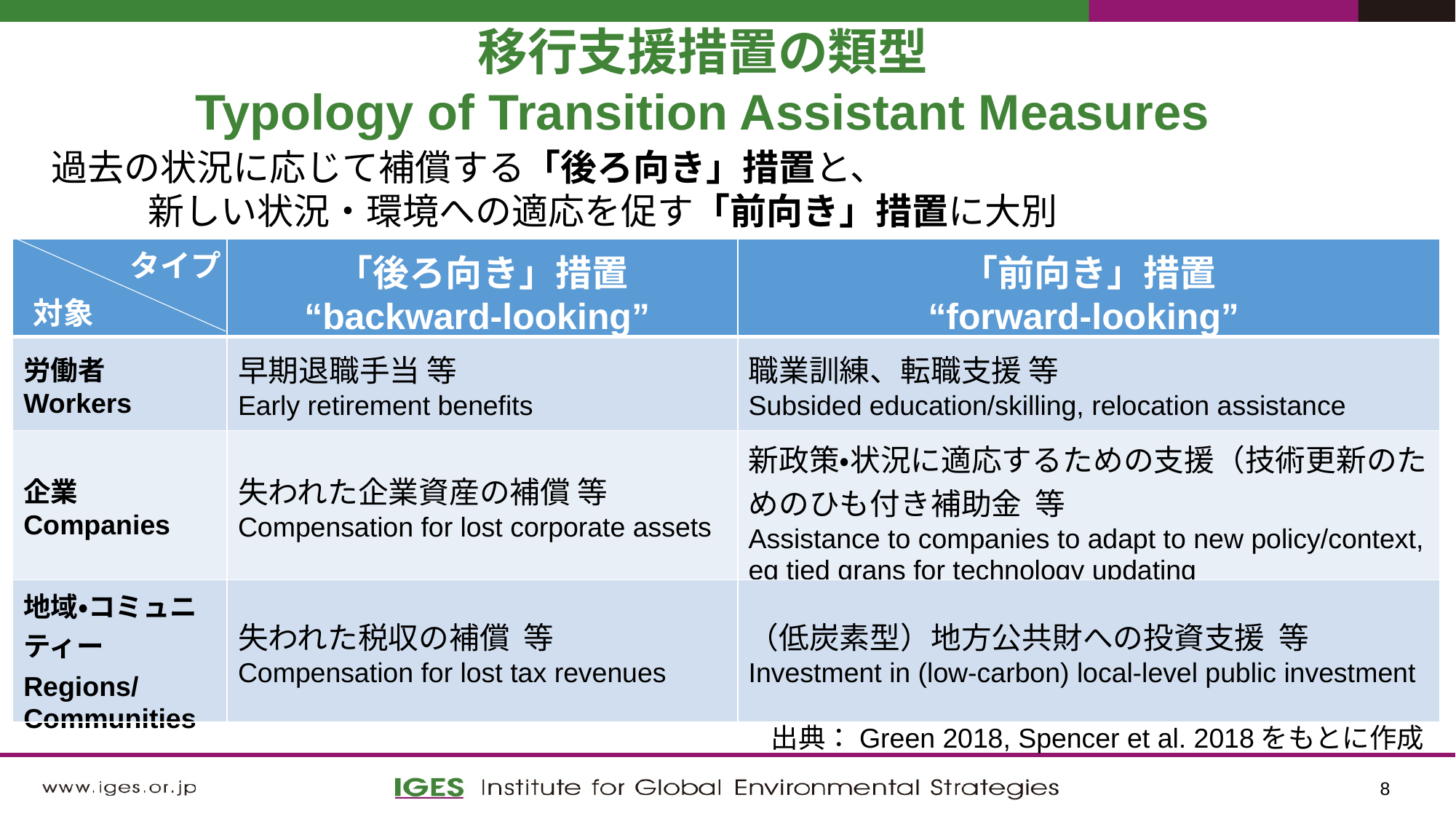

移行支援措置の類型
Typology of Transition Assistant Measures
過去の状況に応じて補償する「後ろ向き」措置と、
新しい状況・環境への適応を促す「前向き」措置に大別
対象
|  | 「後ろ向き」措置 “backward-looking” | 「前向き」措置 “forward-looking” |
| --- | --- | --- |
| 労働者 Workers | 早期退職手当 等 Early retirement benefits | 職業訓練、転職支援 等 Subsided education/skilling, relocation assistance |
| 企業 Companies | 失われた企業資産の補償 等 Compensation for lost corporate assets | 新政策・状況に適応するための支援（技術更新のためのひも付き補助金 等 Assistance to companies to adapt to new policy/context, eg tied grans for technology updating |
| 地域・コミュニティー Regions/　Communities | 失われた税収の補償 等 Compensation for lost tax revenues | （低炭素型）地方公共財への投資支援 等 Investment in (low-carbon) local-level public investment |
タイプ
出典：Green 2018, Spencer et al. 2018をもとに作成